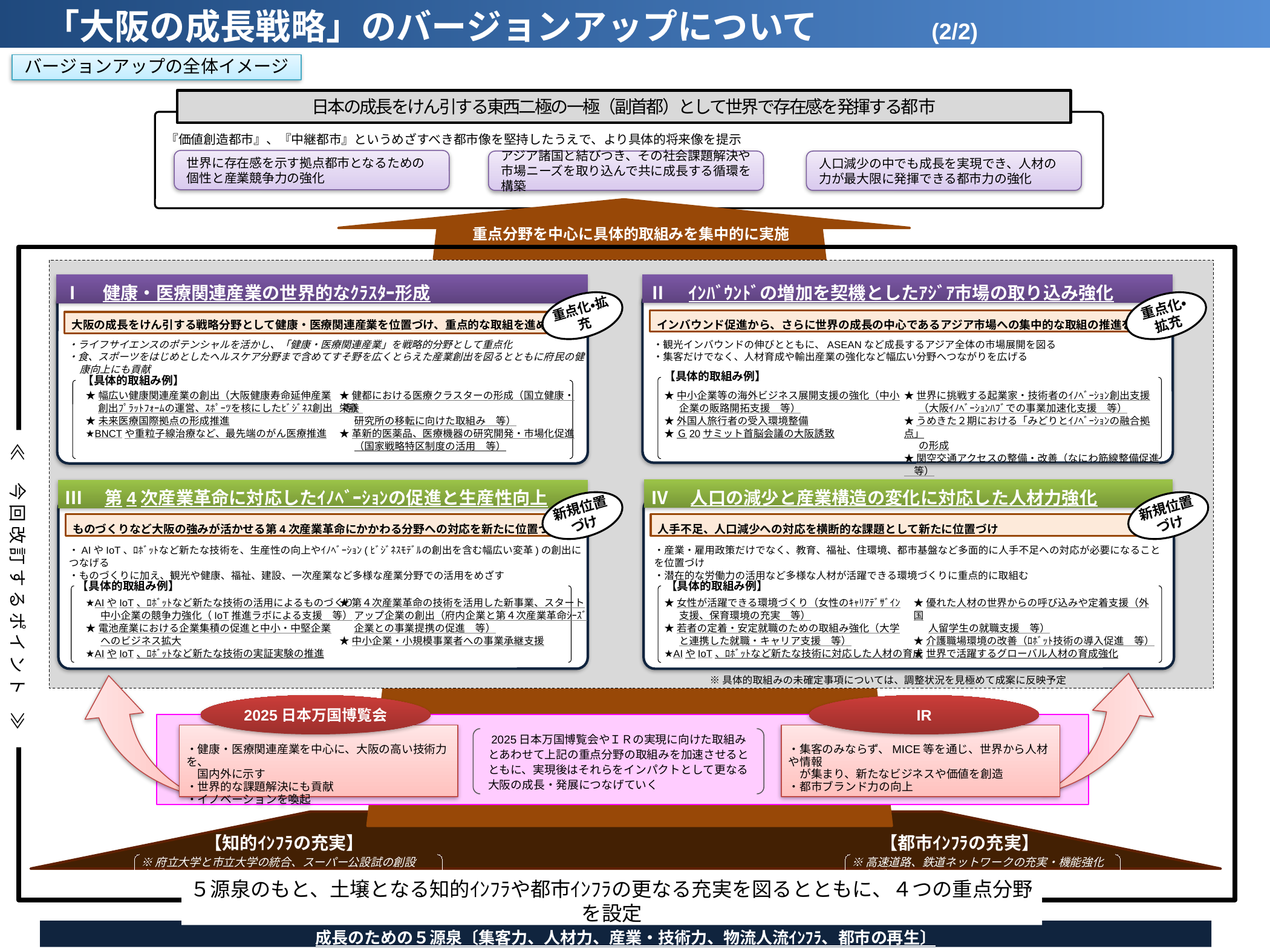

具体的取組み例（一部間引き）
　「大阪の成長戦略」のバージョンアップについて　　　(2/2)
バージョンアップの全体イメージ
日本の成長をけん引する東西二極の一極（副首都）として世界で存在感を発揮する都市
『価値創造都市』、『中継都市』というめざすべき都市像を堅持したうえで、より具体的将来像を提示
世界に存在感を示す拠点都市となるための個性と産業競争力の強化
アジア諸国と結びつき、その社会課題解決や市場ニーズを取り込んで共に成長する循環を構築
人口減少の中でも成長を実現でき、人材の力が最大限に発揮できる都市力の強化

重点分野を中心に具体的取組みを集中的に実施

Ⅱ　ｲﾝﾊﾞｳﾝﾄﾞの増加を契機としたｱｼﾞｱ市場の取り込み強化
Ⅰ　健康・医療関連産業の世界的なｸﾗｽﾀｰ形成
・ライフサイエンスのポテンシャルを活かし、「健康・医療関連産業」を戦略的分野として重点化
・食、スポーツをはじめとしたヘルスケア分野まで含めてすそ野を広くとらえた産業創出を図るとともに府民の健康向上にも貢献

・観光インバウンドの伸びとともに、ASEANなど成長するアジア全体の市場展開を図る
・集客だけでなく、人材育成や輸出産業の強化など幅広い分野へつながりを広げる
重点化・拡充
重点化・拡充
インバウンド促進から、さらに世界の成長の中心であるアジア市場への集中的な取組の推進を図る
大阪の成長をけん引する戦略分野として健康・医療関連産業を位置づけ、重点的な取組を進める
【具体的取組み例】
【具体的取組み例】

★中小企業等の海外ビジネス展開支援の強化（中小
 　企業の販路開拓支援　等）
★外国人旅行者の受入環境整備
★Ｇ20サミット首脳会議の大阪誘致
★世界に挑戦する起業家・技術者のｲﾉﾍﾞｰｼｮﾝ創出支援
 　（大阪ｲﾉﾍﾞｰｼｮﾝﾊﾌﾞでの事業加速化支援　等）
★うめきた２期における「みどりとｲﾉﾍﾞｰｼｮﾝの融合拠点」
 　の形成
★関空交通アクセスの整備・改善（なにわ筋線整備促進　等）
★幅広い健康関連産業の創出（大阪健康寿命延伸産業
　 創出ﾌﾟﾗｯﾄﾌｫｰﾑの運営、ｽﾎﾟｰﾂを核にしたﾋﾞｼﾞﾈｽ創出　等）
★未来医療国際拠点の形成推進
★BNCTや重粒子線治療など、最先端のがん医療推進
★健都における医療クラスターの形成（国立健康・栄養
 　研究所の移転に向けた取組み　等）
★革新的医薬品、医療機器の研究開発・市場化促進
 　（国家戦略特区制度の活用　等）
≪　今 回 改 訂 す る ポ イ ン ト　≫
Ⅳ　人口の減少と産業構造の変化に対応した人材力強化
Ⅲ　第4次産業革命に対応したｲﾉﾍﾞｰｼｮﾝの促進と生産性向上
新規位置づけ
新規位置づけ
・AIやIoT、ﾛﾎﾞｯﾄなど新たな技術を、生産性の向上やｲﾉﾍﾞｰｼｮﾝ(ﾋﾞｼﾞﾈｽﾓﾃﾞﾙの創出を含む幅広い変革)の創出につなげる
・ものづくりに加え、観光や健康、福祉、建設、一次産業など多様な産業分野での活用をめざす
・産業・雇用政策だけでなく、教育、福祉、住環境、都市基盤など多面的に人手不足への対応が必要になることを位置づけ
・潜在的な労働力の活用など多様な人材が活躍できる環境づくりに重点的に取組む
人手不足、人口減少への対応を横断的な課題として新たに位置づけ
ものづくりなど大阪の強みが活かせる第4次産業革命にかかわる分野への対応を新たに位置づけ
【具体的取組み例】
【具体的取組み例】

★AIやIoT、ﾛﾎﾞｯﾄなど新たな技術の活用によるものづくり
 　中小企業の競争力強化（IoT推進ラボによる支援　等）
★電池産業における企業集積の促進と中小・中堅企業
 　へのビジネス拡大
★AIやIoT、ﾛﾎﾞｯﾄなど新たな技術の実証実験の推進
★第４次産業革命の技術を活用した新事業、スタート
 　アップ企業の創出（府内企業と第４次産業革命ｼｰｽﾞ
 　企業との事業提携の促進　等）
★中小企業・小規模事業者への事業承継支援
★女性が活躍できる環境づくり（女性のｷｬﾘｱﾃﾞｻﾞｲﾝ
 　支援、保育環境の充実　等）
★若者の定着・安定就職のための取組み強化（大学
 　と連携した就職・キャリア支援　等）
★AIやIoT、ﾛﾎﾞｯﾄなど新たな技術に対応した人材の育成
★優れた人材の世界からの呼び込みや定着支援（外国
 　人留学生の就職支援　等）
★介護職場環境の改善（ﾛﾎﾞｯﾄ技術の導入促進　等）
★世界で活躍するグローバル人材の育成強化
※具体的取組みの未確定事項については、調整状況を見極めて成案に反映予定

2025日本万国博覧会
IR

・健康・医療関連産業を中心に、大阪の高い技術力を、
　国内外に示す
・世界的な課題解決にも貢献
・イノベーションを喚起
・集客のみならず、MICE等を通じ、世界から人材や情報
　が集まり、新たなビジネスや価値を創造
・都市ブランド力の向上
 2025日本万国博覧会やＩＲの実現に向けた取組みとあわせて上記の重点分野の取組みを加速させるとともに、実現後はそれらをインパクトとして更なる大阪の成長・発展につなげていく

【知的ｲﾝﾌﾗの充実】
【都市ｲﾝﾌﾗの充実】
※府立大学と市立大学の統合、スーパー公設試の創設　など
※高速道路、鉄道ネットワークの充実・機能強化　など
５源泉のもと、土壌となる知的ｲﾝﾌﾗや都市ｲﾝﾌﾗの更なる充実を図るとともに、４つの重点分野を設定
成長のための５源泉〔集客力、人材力、産業・技術力、物流人流ｲﾝﾌﾗ、都市の再生〕